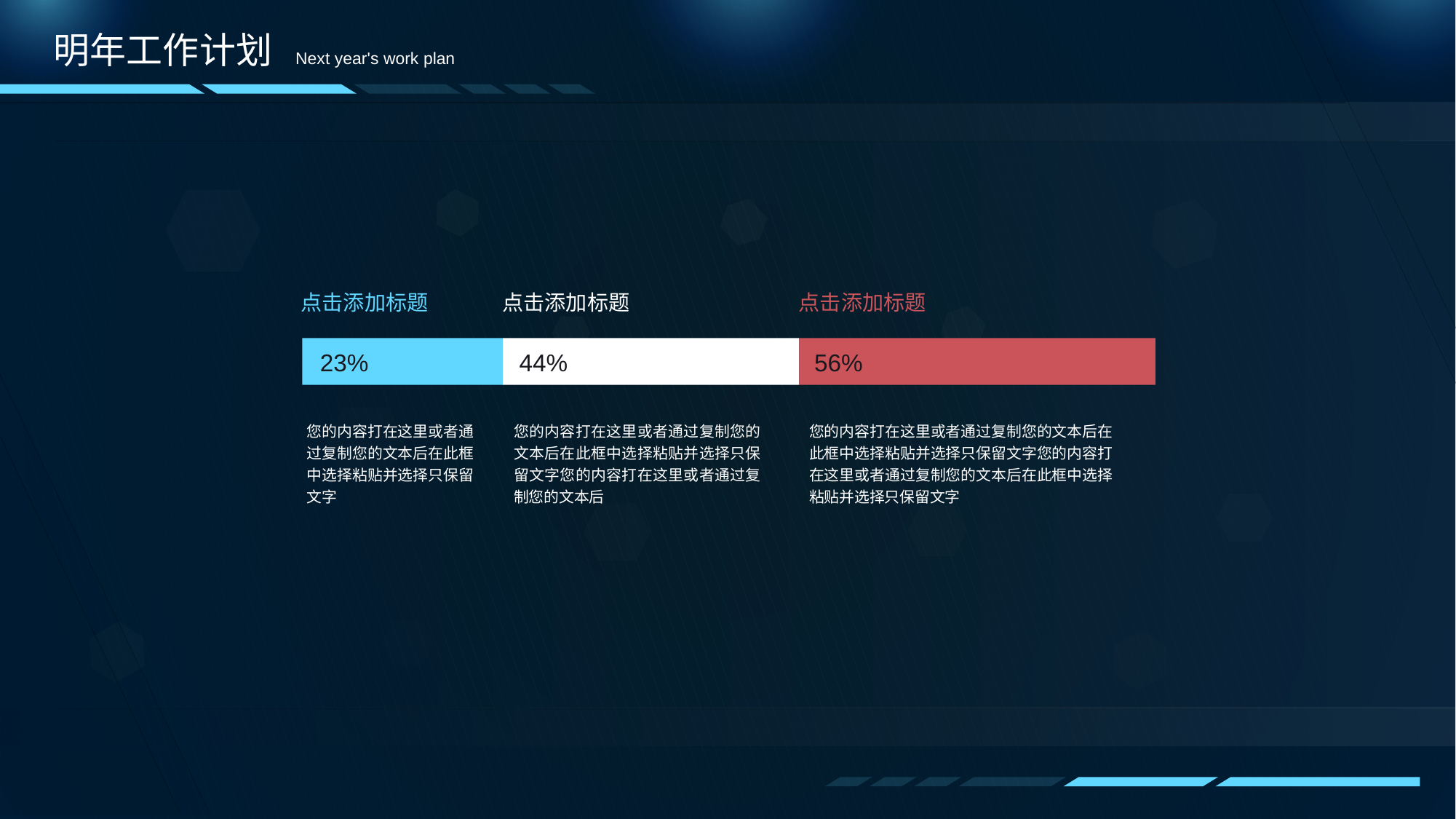

明年工作计划
Next year's work plan
点击添加标题
点击添加标题
点击添加标题

23%
44%
56%
您的内容打在这里或者通过复制您的文本后在此框中选择粘贴并选择只保留文字
您的内容打在这里或者通过复制您的文本后在此框中选择粘贴并选择只保留文字您的内容打在这里或者通过复制您的文本后
您的内容打在这里或者通过复制您的文本后在此框中选择粘贴并选择只保留文字您的内容打在这里或者通过复制您的文本后在此框中选择粘贴并选择只保留文字